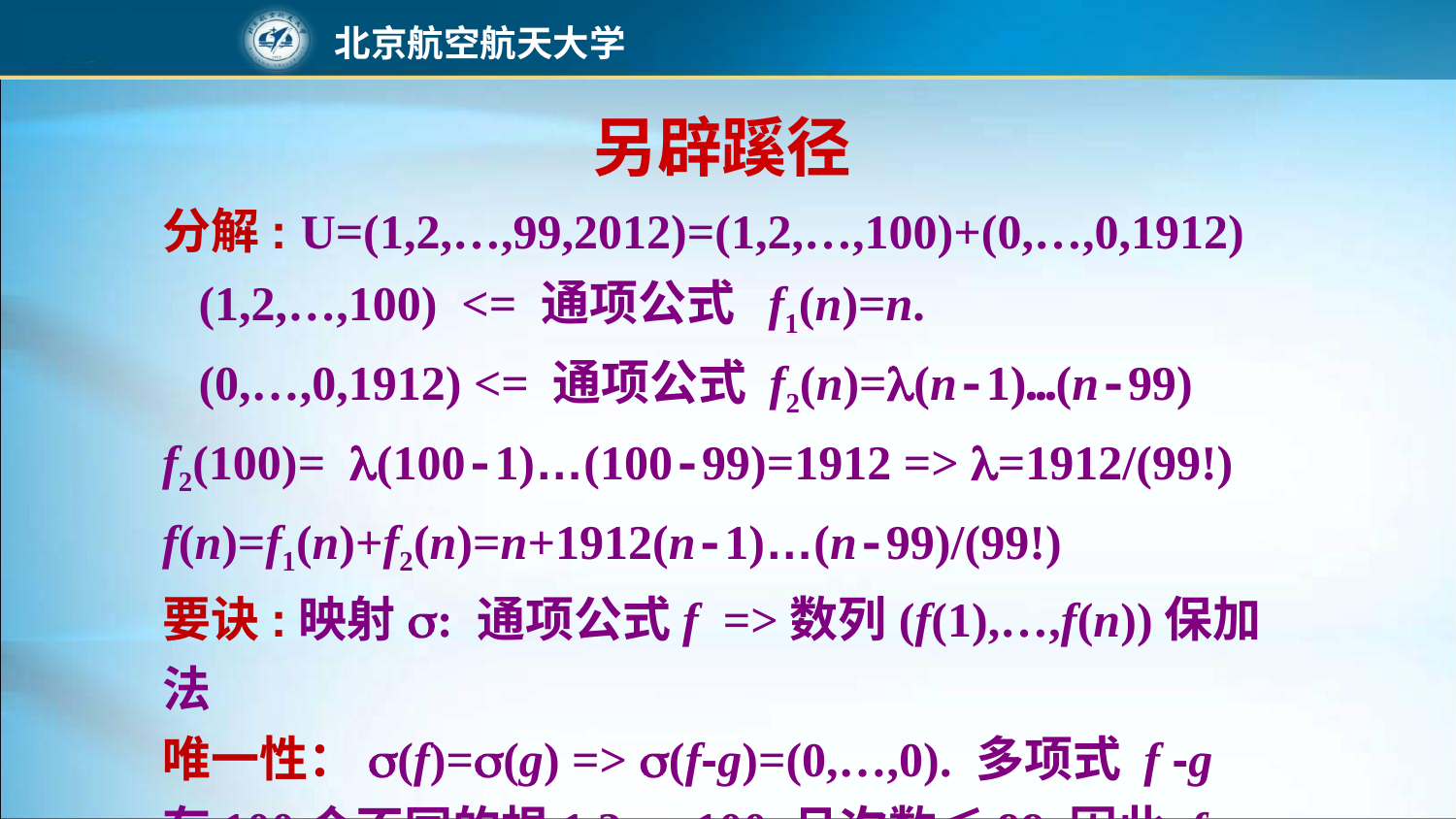

另辟蹊径
分解: U=(1,2,…,99,2012)=(1,2,…,100)+(0,…,0,1912)
   (1,2,…,100)  <= 通项公式  f1(n)=n.
   (0,…,0,1912) <= 通项公式 f2(n)=λ(n-1)…(n-99)
f2(100)= λ(100-1)…(100-99)=1912 => λ=1912/(99!)
f(n)=f1(n)+f2(n)=n+1912(n-1)…(n-99)/(99!)
要诀:映射σ: 通项公式f  =>数列(f(1),…,f(n))保加法
唯一性：σ(f)=σ(g) => σ(f-g)=(0,…,0). 多项式 f -g 有100个不同的根1,2,…,100,且次数≤99.因此 f-g=0.